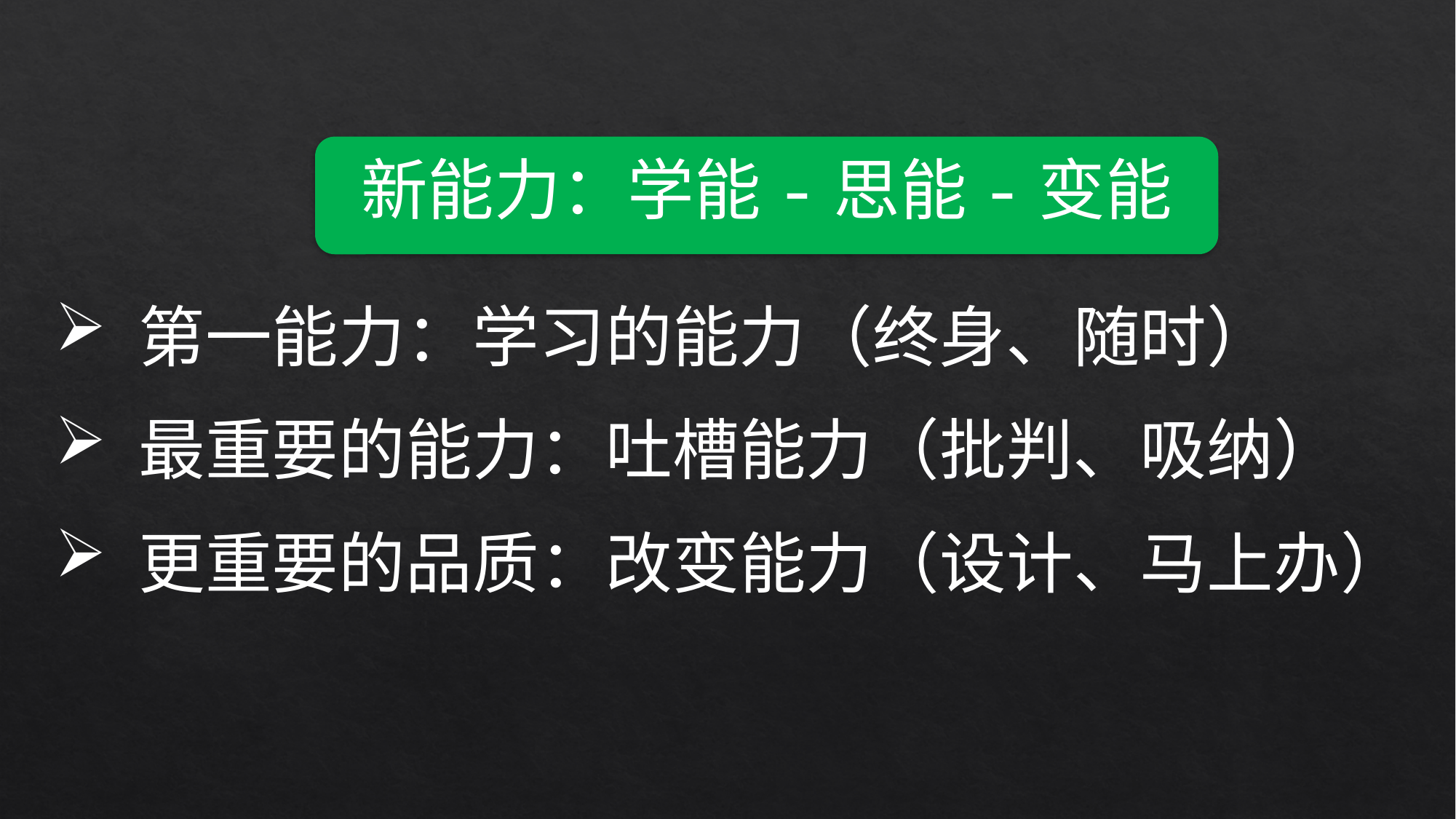

新能力：学能-思能-变能
 第一能力：学习的能力（终身、随时）
 最重要的能力：吐槽能力（批判、吸纳）
 更重要的品质：改变能力（设计、马上办）